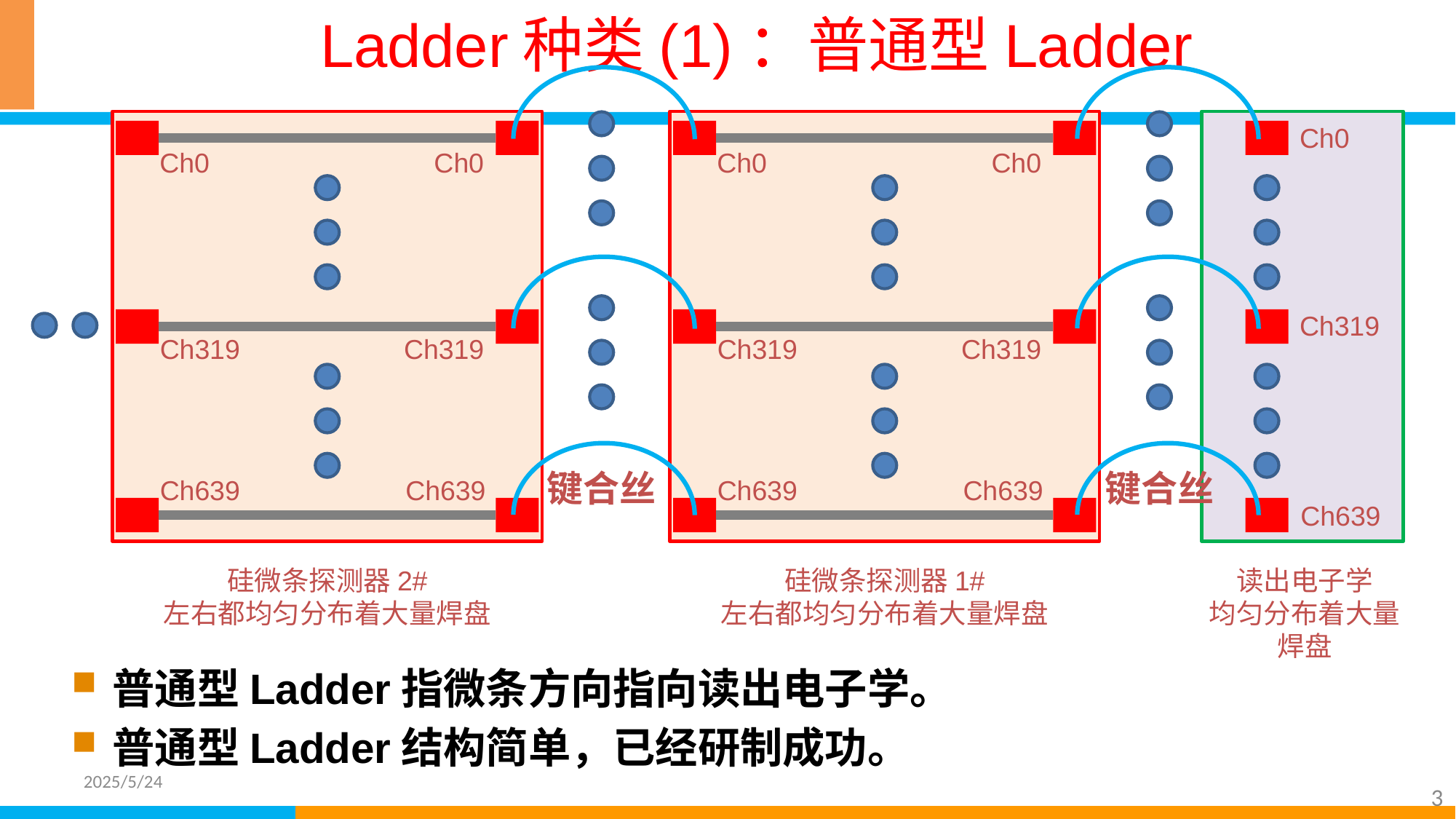

3
# Ladder种类(1)：普通型Ladder

键合丝

键合丝

Ch0
Ch0
Ch319
Ch319
Ch639
Ch639

Ch0
Ch0
Ch319
Ch319
Ch639
Ch639

Ch0
Ch319
Ch639

硅微条探测器2#
左右都均匀分布着大量焊盘
硅微条探测器1#
左右都均匀分布着大量焊盘
读出电子学
均匀分布着大量焊盘
普通型Ladder指微条方向指向读出电子学。
普通型Ladder结构简单，已经研制成功。
2025/5/24